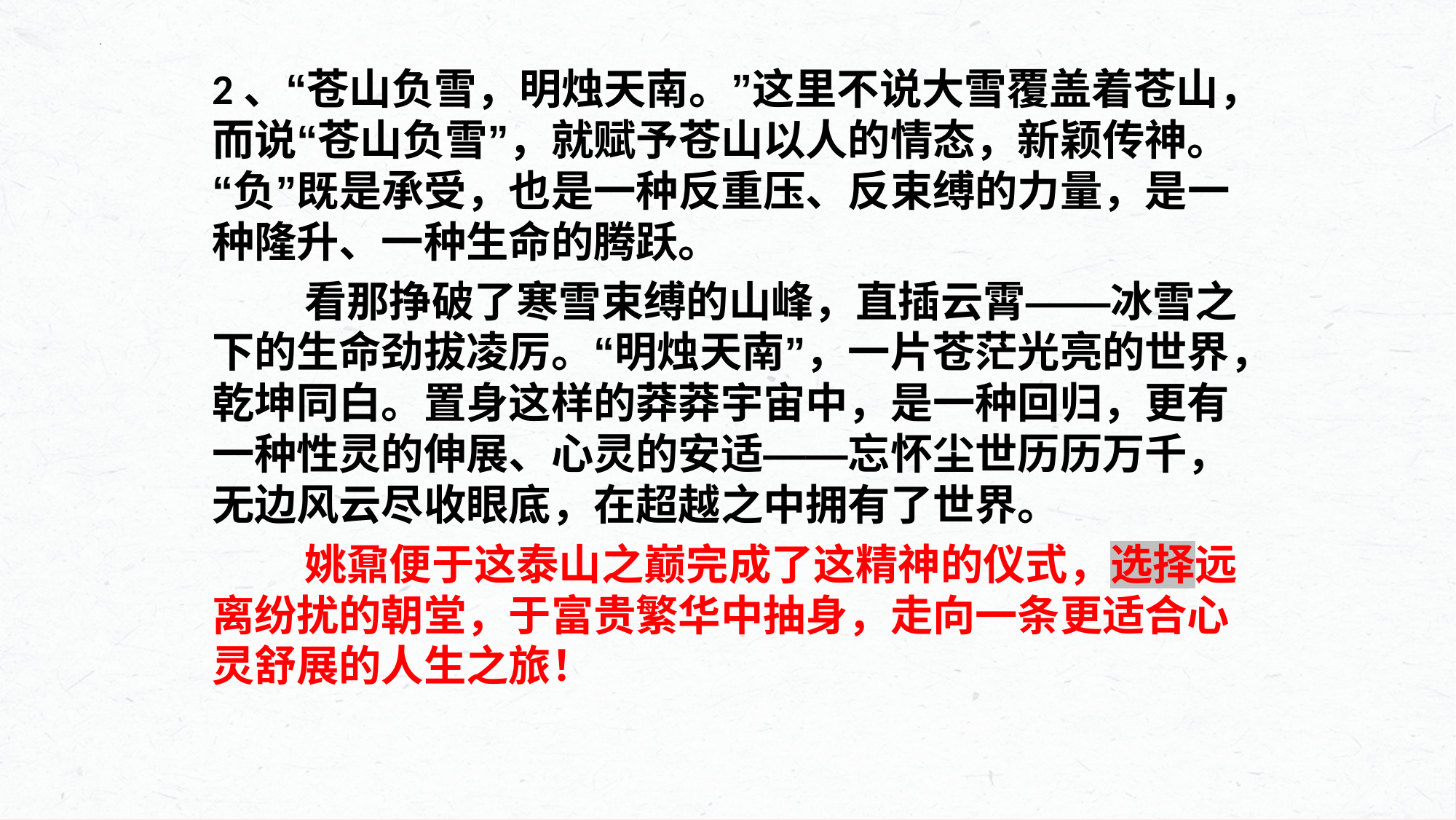

2、“苍山负雪，明烛天南。”这里不说大雪覆盖着苍山，而说“苍山负雪”，就赋予苍山以人的情态，新颖传神。“负”既是承受，也是一种反重压、反束缚的力量，是一种隆升、一种生命的腾跃。
       看那挣破了寒雪束缚的山峰，直插云霄——冰雪之下的生命劲拔凌厉。“明烛天南”，一片苍茫光亮的世界，乾坤同白。置身这样的莽莽宇宙中，是一种回归，更有一种性灵的伸展、心灵的安适——忘怀尘世历历万千，无边风云尽收眼底，在超越之中拥有了世界。
       姚鼐便于这泰山之巅完成了这精神的仪式，选择远离纷扰的朝堂，于富贵繁华中抽身，走向一条更适合心灵舒展的人生之旅！